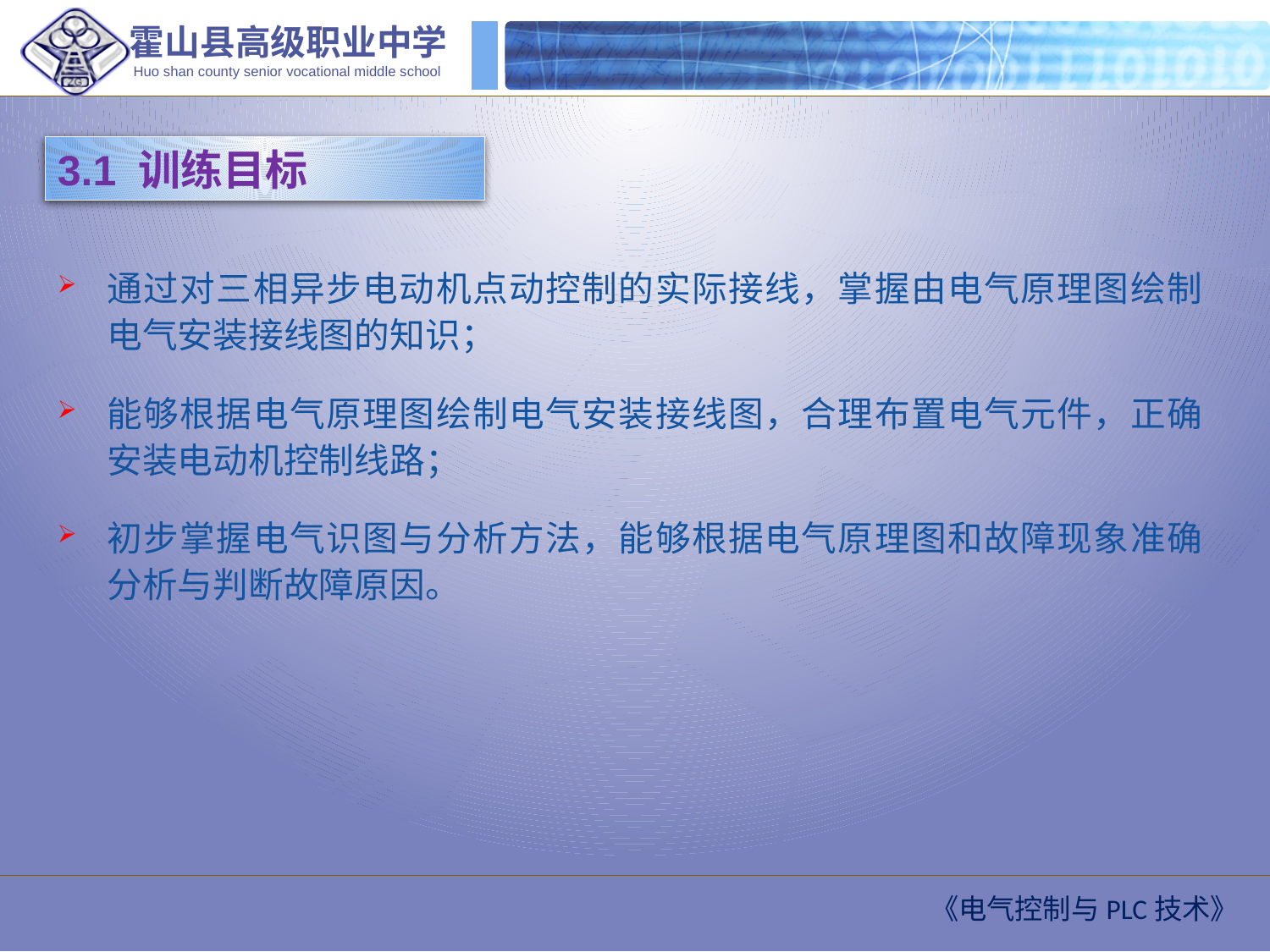

3.1 训练目标
通过对三相异步电动机点动控制的实际接线，掌握由电气原理图绘制电气安装接线图的知识；
能够根据电气原理图绘制电气安装接线图，合理布置电气元件，正确安装电动机控制线路；
初步掌握电气识图与分析方法，能够根据电气原理图和故障现象准确分析与判断故障原因。